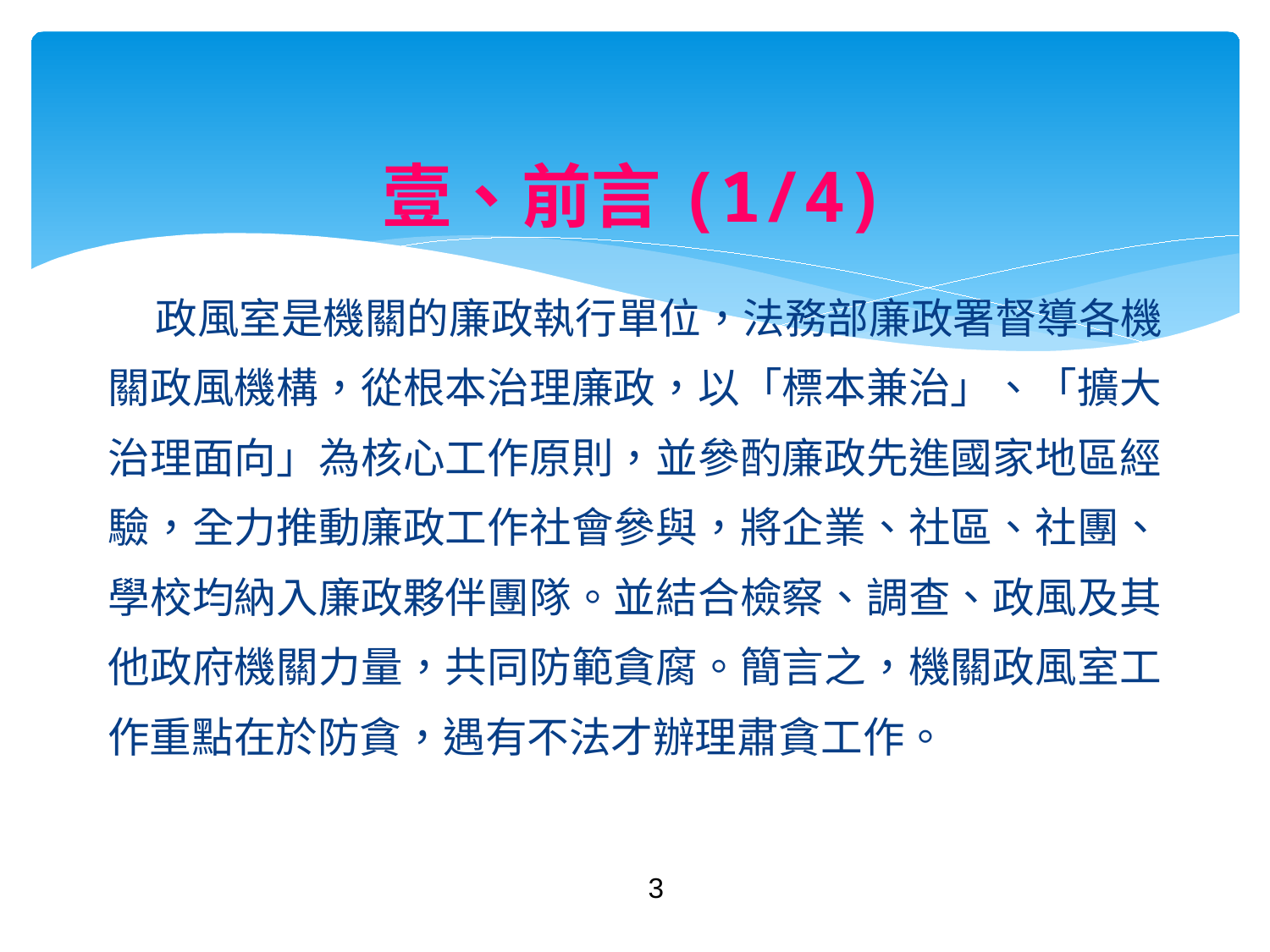

# 壹、前言(1/4)
    政風室是機關的廉政執行單位，法務部廉政署督導各機關政風機構，從根本治理廉政，以「標本兼治」、「擴大治理面向」為核心工作原則，並參酌廉政先進國家地區經驗，全力推動廉政工作社會參與，將企業、社區、社團、學校均納入廉政夥伴團隊。並結合檢察、調查、政風及其他政府機關力量，共同防範貪腐。簡言之，機關政風室工作重點在於防貪，遇有不法才辦理肅貪工作。
3